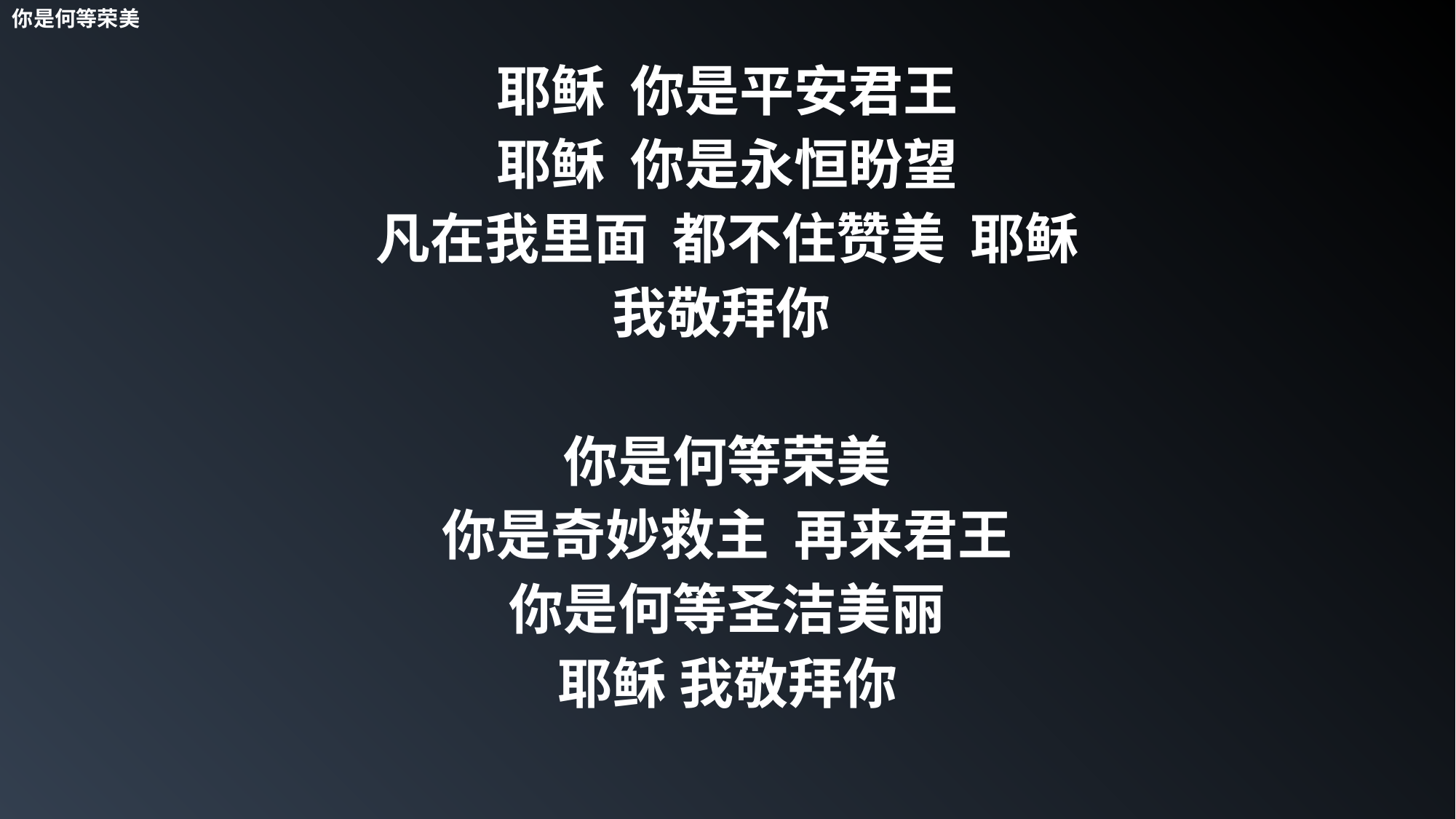

你是何等荣美
耶稣  你是平安君王
耶稣  你是永恒盼望
凡在我里面  都不住赞美  耶稣
我敬拜你

你是何等荣美
你是奇妙救主  再来君王
你是何等圣洁美丽
耶稣 我敬拜你